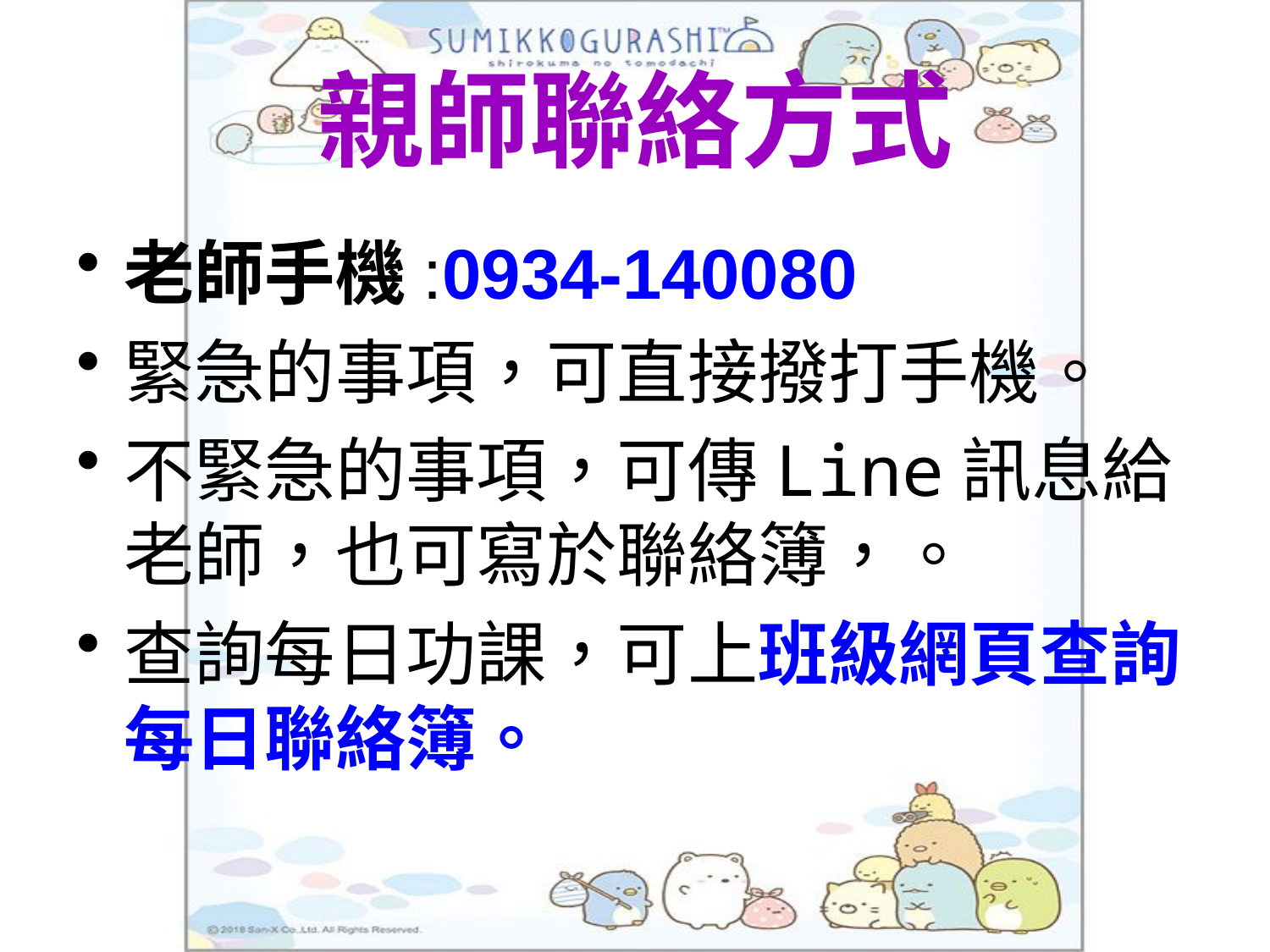

# 親師聯絡方式
老師手機:0934-140080
緊急的事項，可直接撥打手機。
不緊急的事項，可傳Line訊息給老師，也可寫於聯絡簿，。
查詢每日功課，可上班級網頁查詢每日聯絡簿。